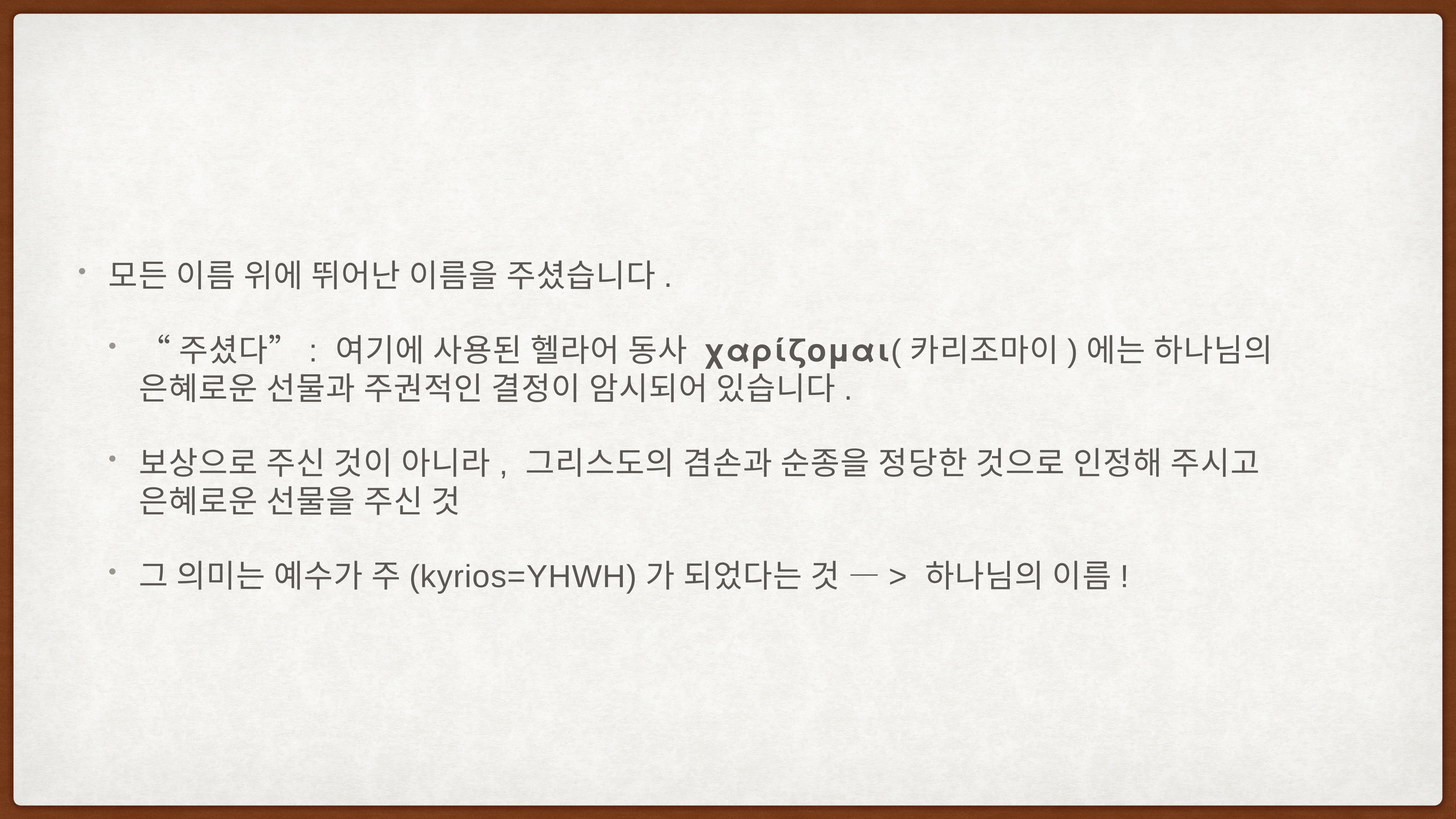

모든 이름 위에 뛰어난 이름을 주셨습니다.
“주셨다”: 여기에 사용된 헬라어 동사 χαρίζομαι(카리조마이)에는 하나님의 은혜로운 선물과 주권적인 결정이 암시되어 있습니다.
보상으로 주신 것이 아니라, 그리스도의 겸손과 순종을 정당한 것으로 인정해 주시고 은혜로운 선물을 주신 것
그 의미는 예수가 주(kyrios=YHWH)가 되었다는 것 —> 하나님의 이름!